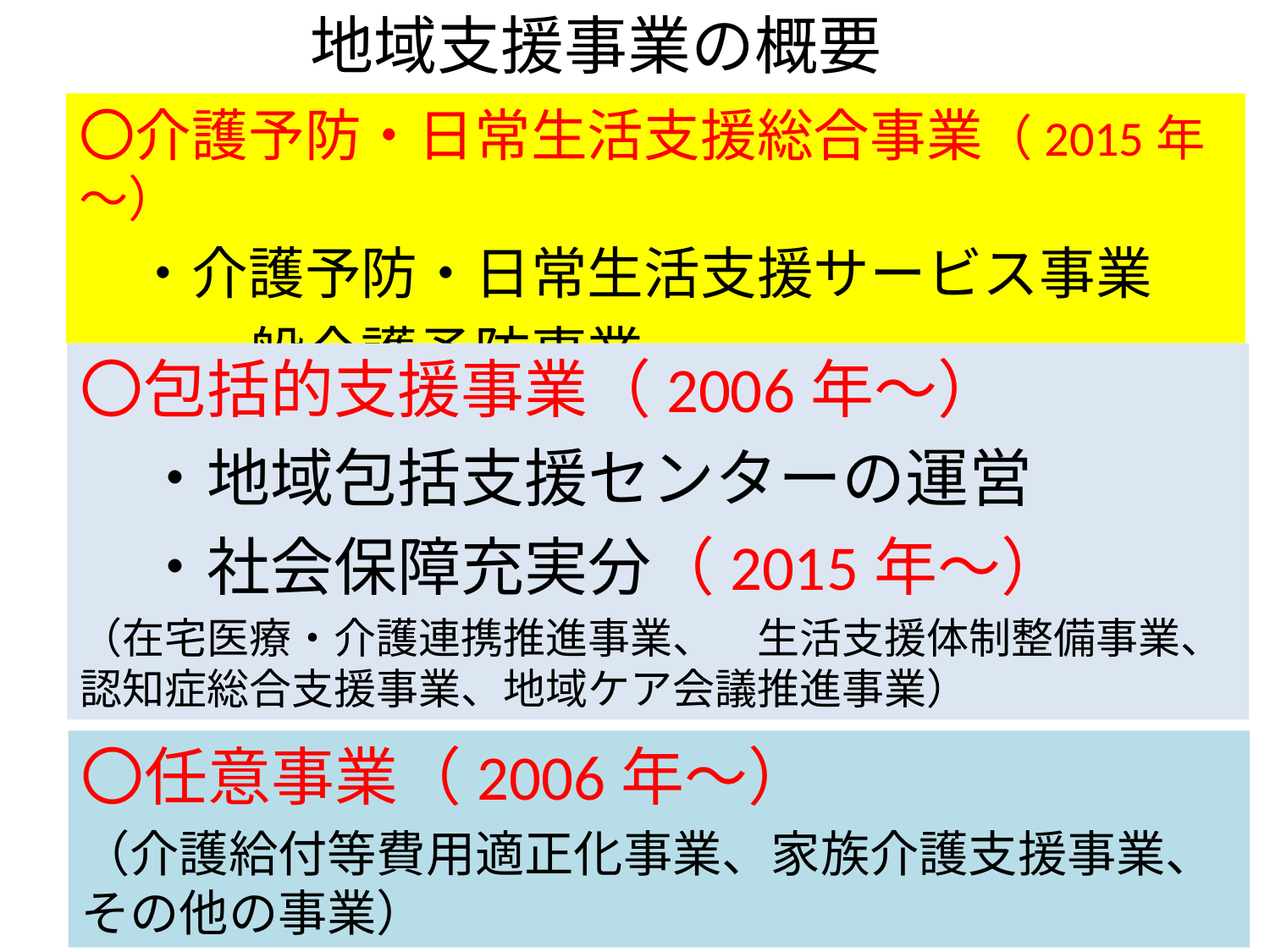

# 地域支援事業の概要
〇介護予防・日常生活支援総合事業（2015年～）
　・介護予防・日常生活支援サービス事業
　・一般介護予防事業
〇包括的支援事業（2006年～）
　・地域包括支援センターの運営
　・社会保障充実分（2015年～）
（在宅医療・介護連携推進事業、　生活支援体制整備事業、認知症総合支援事業、地域ケア会議推進事業）
〇任意事業（2006年～）
（介護給付等費用適正化事業、家族介護支援事業、その他の事業）
8